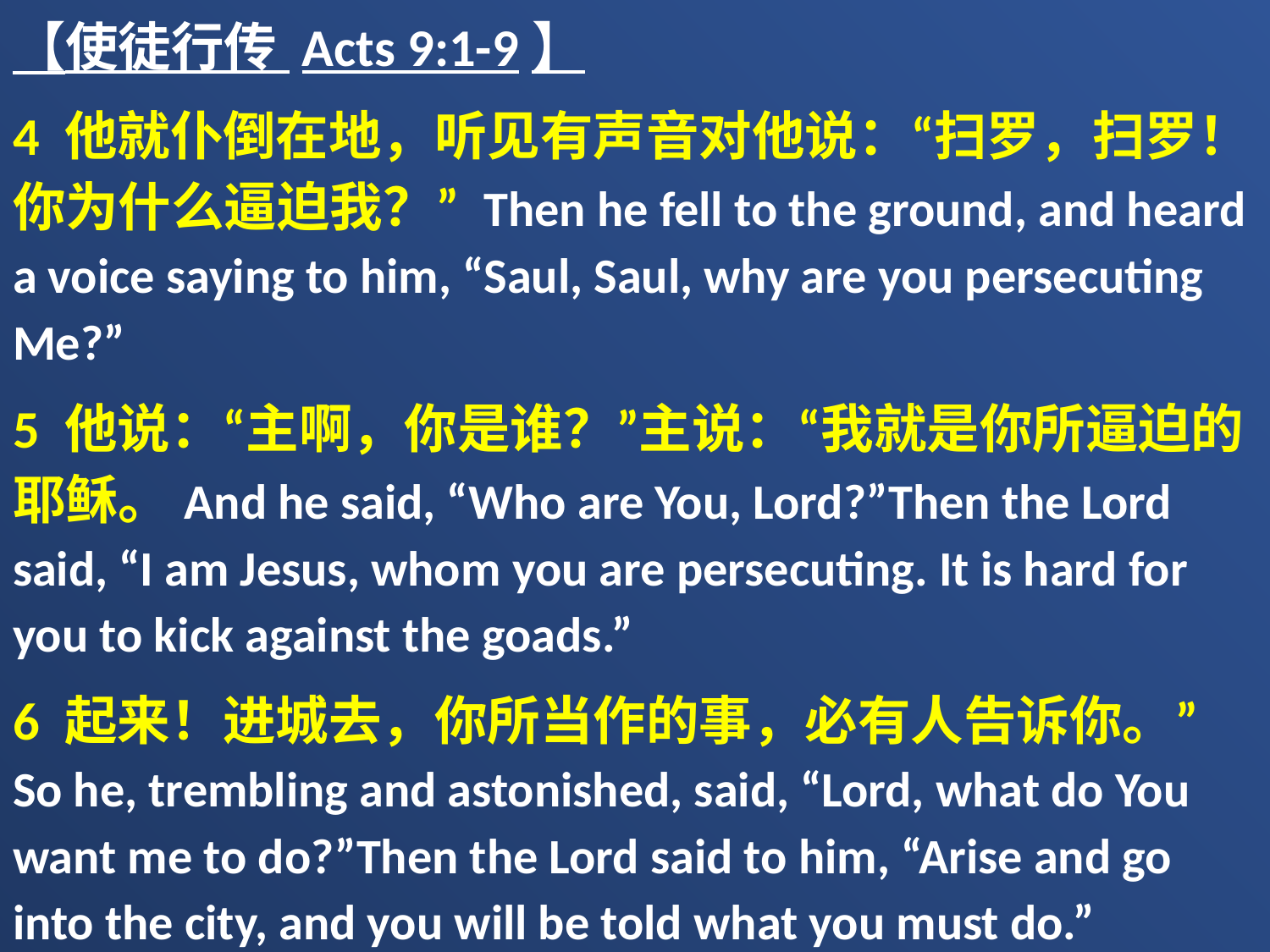

【使徒行传 Acts 9:1-9】
4 他就仆倒在地，听见有声音对他说：“扫罗，扫罗！你为什么逼迫我？” Then he fell to the ground, and heard a voice saying to him, “Saul, Saul, why are you persecuting Me?”
5 他说：“主啊，你是谁？”主说：“我就是你所逼迫的耶稣。And he said, “Who are You, Lord?”Then the Lord said, “I am Jesus, whom you are persecuting. It is hard for you to kick against the goads.”
6 起来！进城去，你所当作的事，必有人告诉你。” So he, trembling and astonished, said, “Lord, what do You want me to do?”Then the Lord said to him, “Arise and go into the city, and you will be told what you must do.”